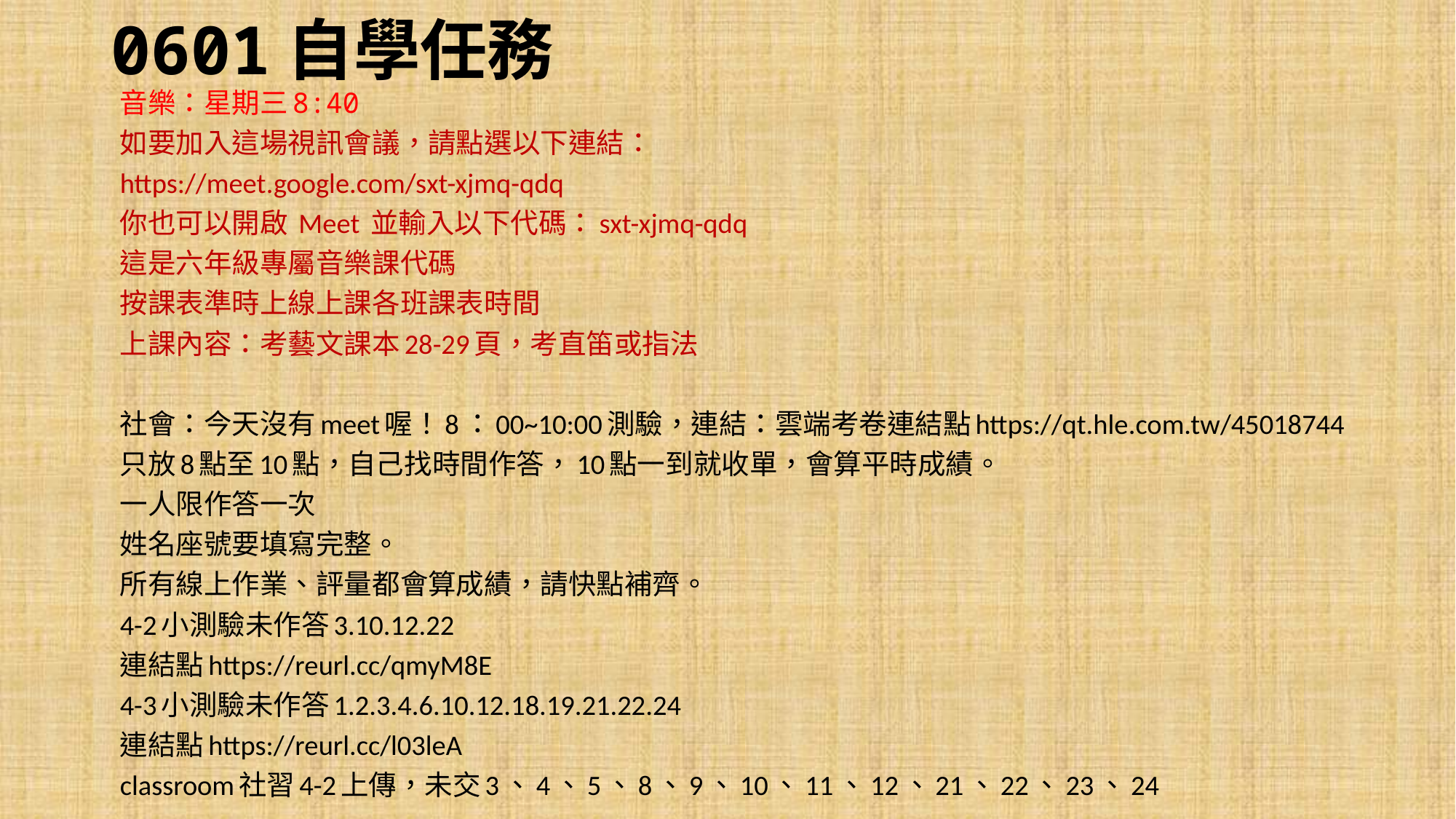

# 0601自學任務
音樂：星期三8:40
如要加入這場視訊會議，請點選以下連結：
https://meet.google.com/sxt-xjmq-qdq
你也可以開啟 Meet 並輸入以下代碼：sxt-xjmq-qdq
這是六年級專屬音樂課代碼
按課表準時上線上課各班課表時間
上課內容：考藝文課本28-29頁，考直笛或指法

社會：今天沒有meet喔！8：00~10:00測驗，連結：雲端考卷連結點https://qt.hle.com.tw/45018744
只放8點至10點，自己找時間作答，10點一到就收單，會算平時成績。
一人限作答一次
姓名座號要填寫完整。
所有線上作業、評量都會算成績，請快點補齊。
4-2小測驗未作答3.10.12.22
連結點https://reurl.cc/qmyM8E
4-3小測驗未作答1.2.3.4.6.10.12.18.19.21.22.24
連結點https://reurl.cc/l03leA
classroom社習4-2上傳，未交3、4、5、8、9、10、11、12、21、22、23、24